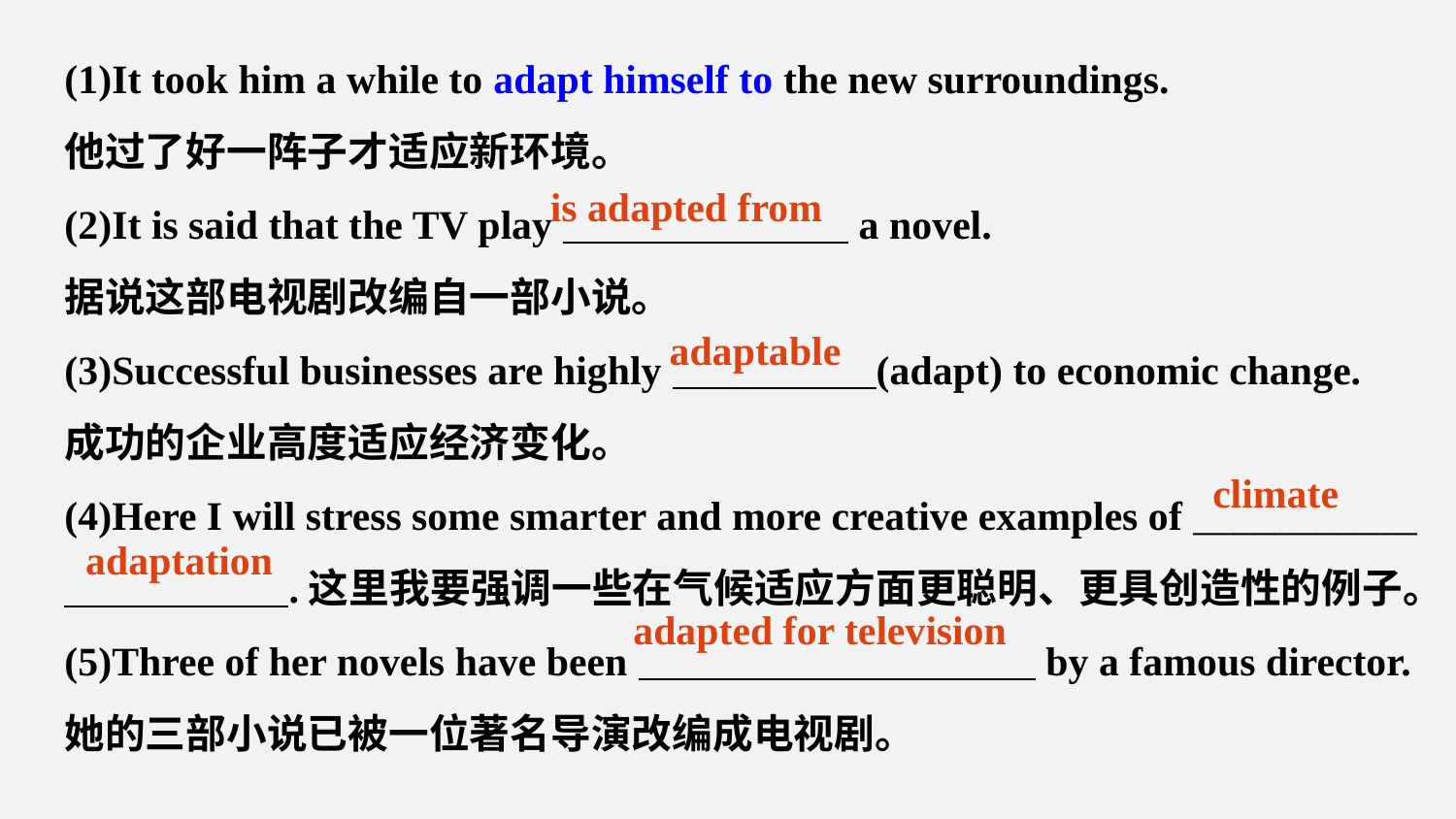

(1)It took him a while to adapt himself to the new surroundings.
他过了好一阵子才适应新环境。
(2)It is said that the TV play                              a novel.
据说这部电视剧改编自一部小说。
(3)Successful businesses are highly                     (adapt) to economic change.
成功的企业高度适应经济变化。
(4)Here I will stress some smarter and more creative examples of ___________
                      .这里我要强调一些在气候适应方面更聪明、更具创造性的例子。
(5)Three of her novels have been                                         by a famous director.
她的三部小说已被一位著名导演改编成电视剧。
is adapted from
adaptable
climate
adaptation
adapted for television